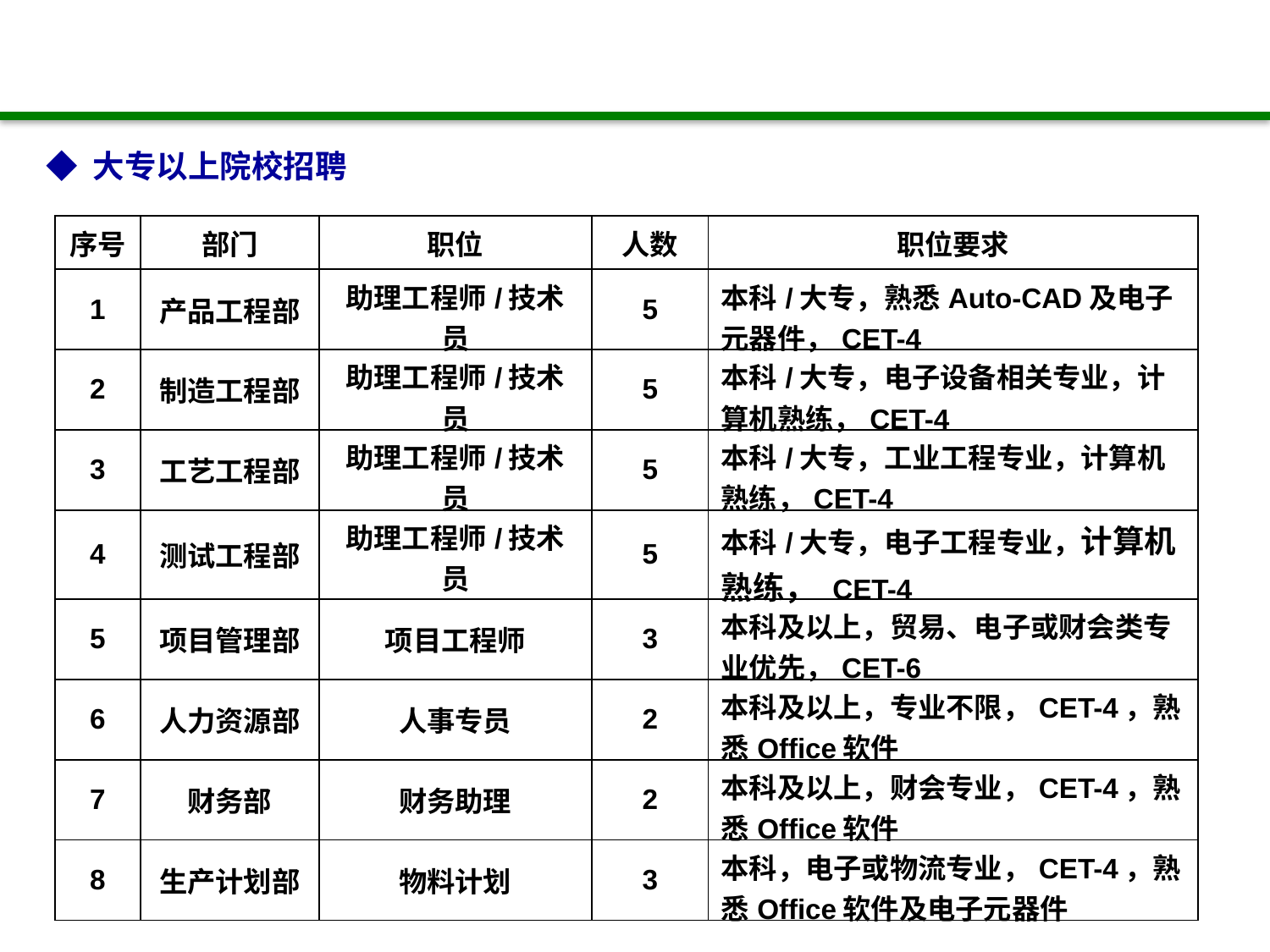

◆ 大专以上院校招聘
| 序号 | 部门 | 职位 | 人数 | 职位要求 |
| --- | --- | --- | --- | --- |
| 1 | 产品工程部 | 助理工程师/技术员 | 5 | 本科/大专，熟悉Auto-CAD及电子元器件，CET-4 |
| 2 | 制造工程部 | 助理工程师/技术员 | 5 | 本科/大专，电子设备相关专业，计算机熟练，CET-4 |
| 3 | 工艺工程部 | 助理工程师/技术员 | 5 | 本科/大专，工业工程专业，计算机熟练，CET-4 |
| 4 | 测试工程部 | 助理工程师/技术员 | 5 | 本科/大专，电子工程专业，计算机熟练， CET-4 |
| 5 | 项目管理部 | 项目工程师 | 3 | 本科及以上，贸易、电子或财会类专业优先，CET-6 |
| 6 | 人力资源部 | 人事专员 | 2 | 本科及以上，专业不限，CET-4，熟悉Office软件 |
| 7 | 财务部 | 财务助理 | 2 | 本科及以上，财会专业，CET-4，熟悉Office软件 |
| 8 | 生产计划部 | 物料计划 | 3 | 本科，电子或物流专业，CET-4，熟悉Office软件及电子元器件 |
10